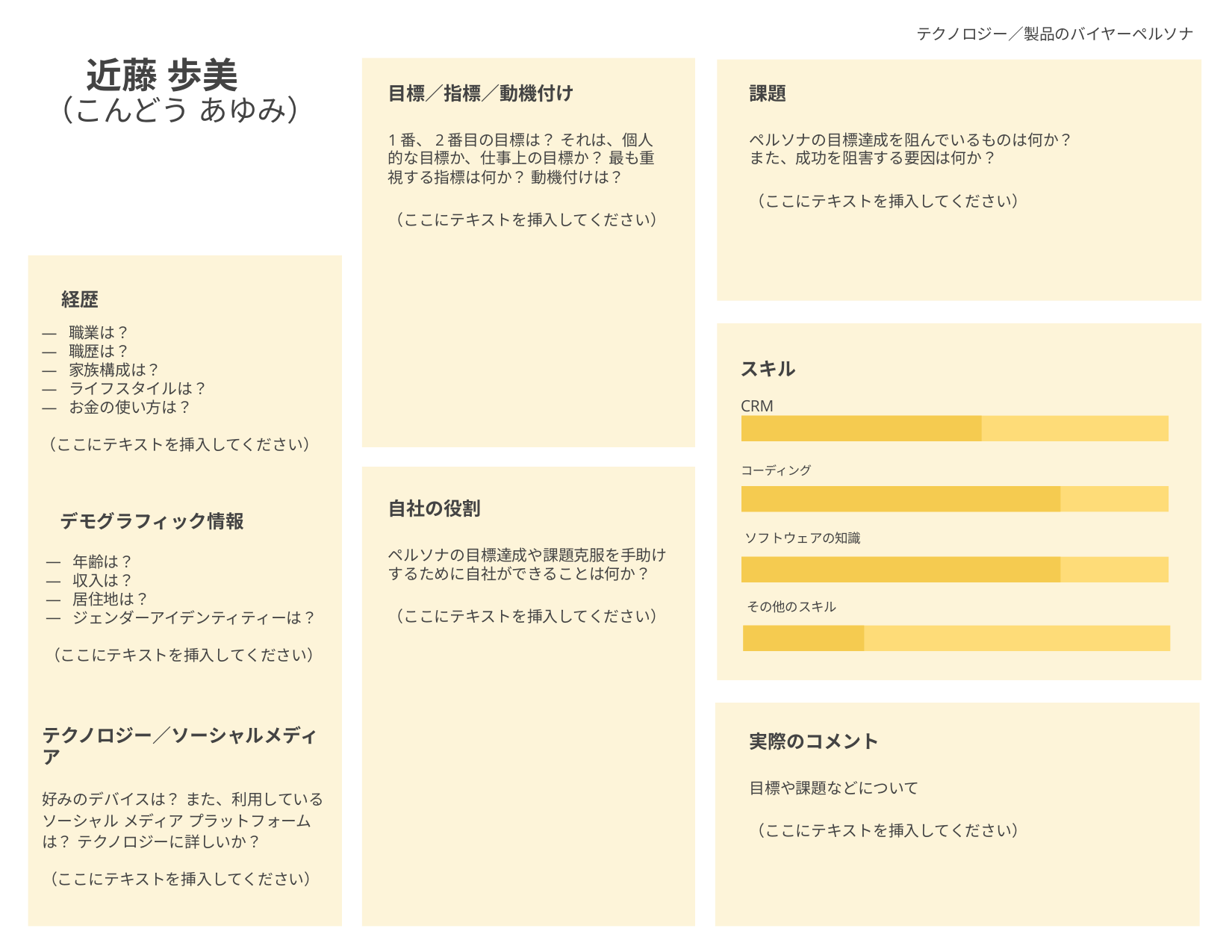

テクノロジー／製品のバイヤーペルソナ
近藤 歩美
（こんどう あゆみ）

目標／指標／動機付け
1番、2番目の目標は？ それは、個人的な目標か、仕事上の目標か？ 最も重視する指標は何か？ 動機付けは？

（ここにテキストを挿入してください）
課題
ペルソナの目標達成を阻んでいるものは何か？
また、成功を阻害する要因は何か？

（ここにテキストを挿入してください）

経歴
職業は？
職歴は？
家族構成は？
ライフスタイルは？
お金の使い方は？

（ここにテキストを挿入してください）

スキル
CRM

コーディング

自社の役割
ペルソナの目標達成や課題克服を手助けするために自社ができることは何か？

（ここにテキストを挿入してください）

デモグラフィック情報
ソフトウェアの知識
年齢は？
収入は？
居住地は？
ジェンダーアイデンティティーは？

（ここにテキストを挿入してください）

その他のスキル

テクノロジー／ソーシャルメディア
好みのデバイスは？ また、利用しているソーシャル メディア プラットフォームは？ テクノロジーに詳しいか？

（ここにテキストを挿入してください）
実際のコメント
目標や課題などについて

（ここにテキストを挿入してください）